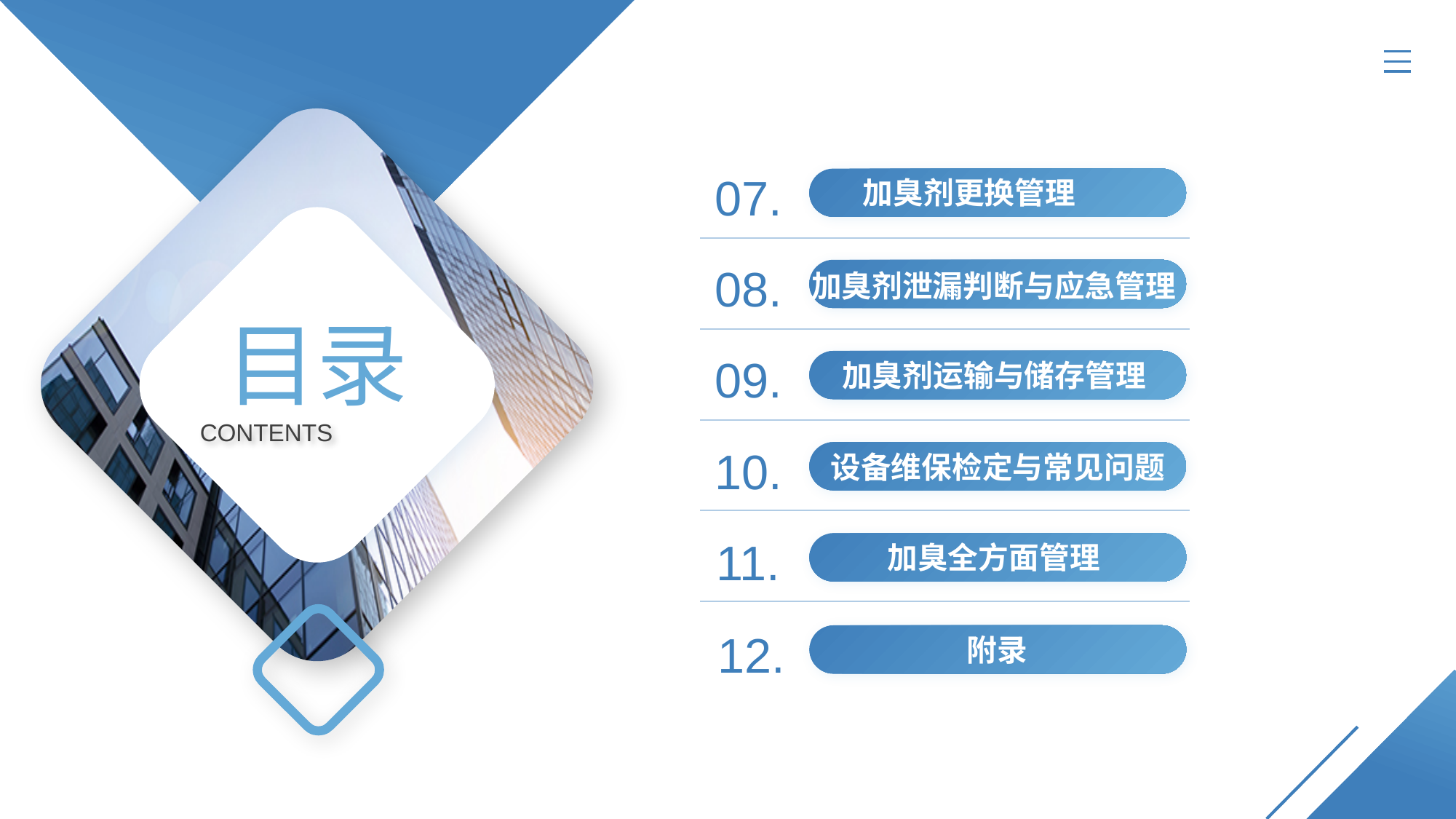

PPT模板 http://www.1ppt.com/moban/

07.
加臭剂更换管理

08.
加臭剂泄漏判断与应急管理

09.
加臭剂运输与储存管理

10.
设备维保检定与常见问题

11.
加臭全方面管理

目录
CONTENTS
12.

附录